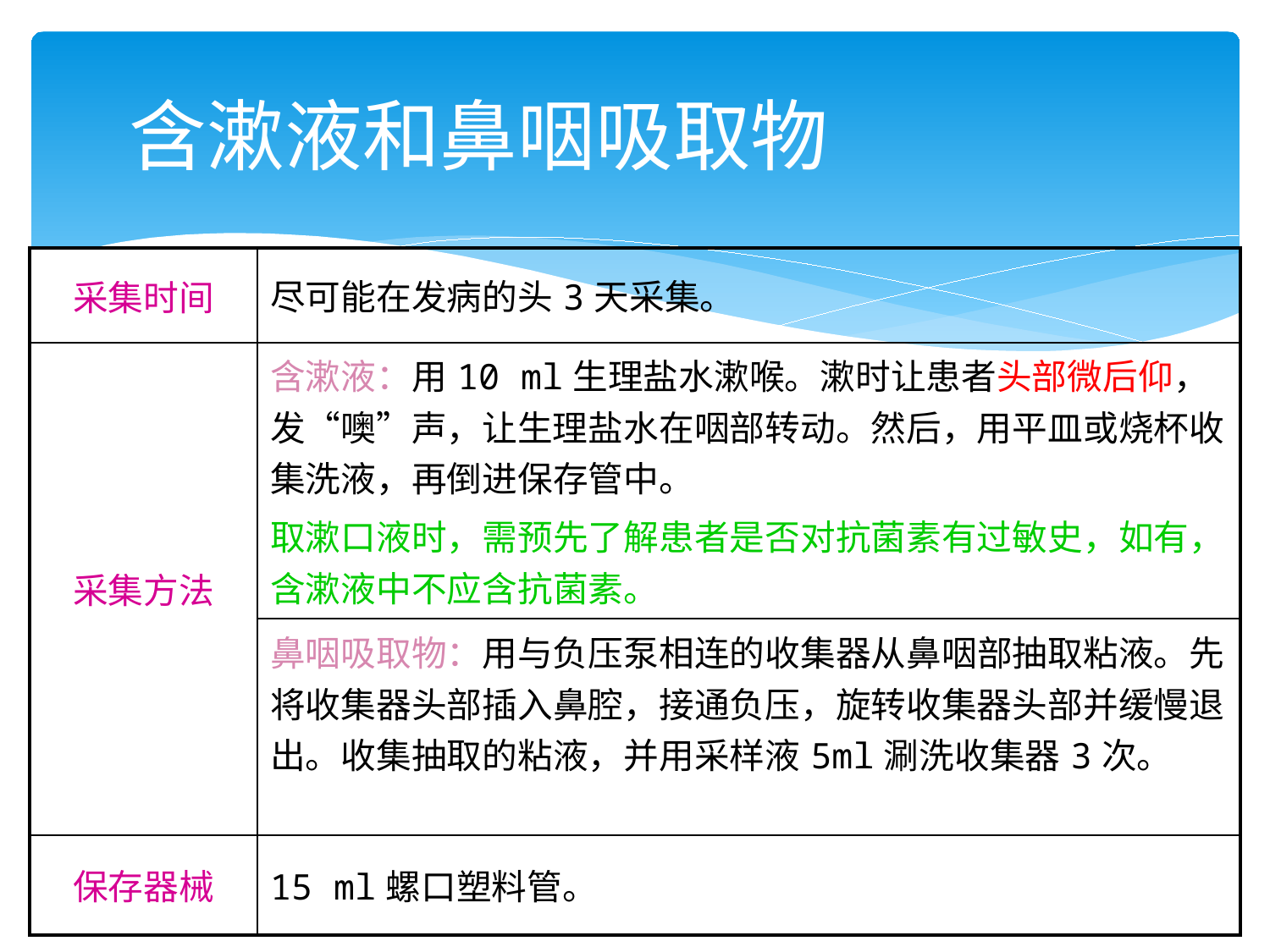

# 含漱液和鼻咽吸取物
| 采集时间 | 尽可能在发病的头3天采集。 |
| --- | --- |
| 采集方法 | 含漱液：用10 ml生理盐水漱喉。漱时让患者头部微后仰，发“噢”声，让生理盐水在咽部转动。然后，用平皿或烧杯收集洗液，再倒进保存管中。 取漱口液时，需预先了解患者是否对抗菌素有过敏史，如有，含漱液中不应含抗菌素。 |
|  | 鼻咽吸取物：用与负压泵相连的收集器从鼻咽部抽取粘液。先将收集器头部插入鼻腔，接通负压，旋转收集器头部并缓慢退出。收集抽取的粘液，并用采样液5ml涮洗收集器3次。 |
| 保存器械 | 15 ml螺口塑料管。 |